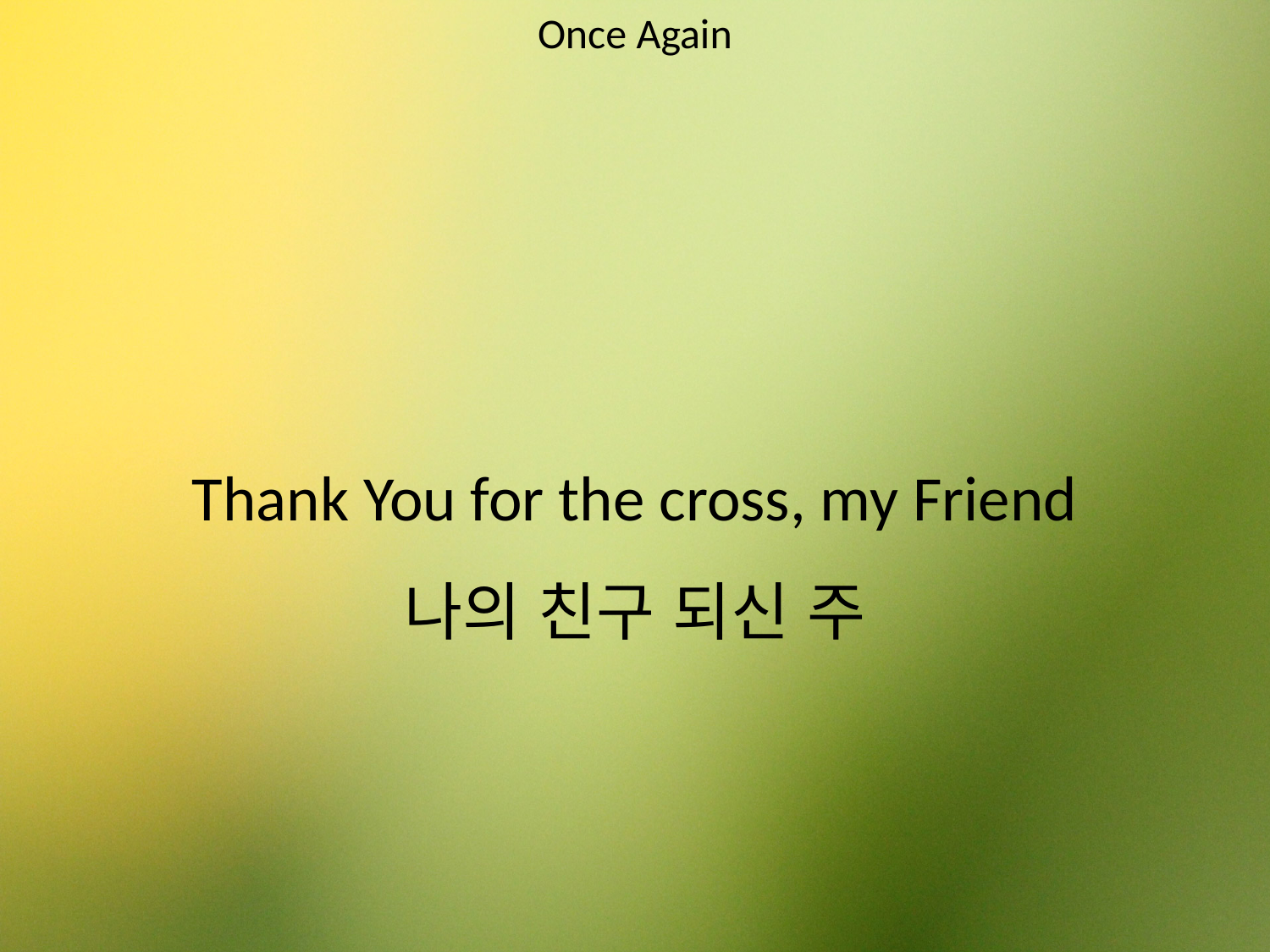

Once Again
#
Thank You for the cross, my Friend
나의 친구 되신 주